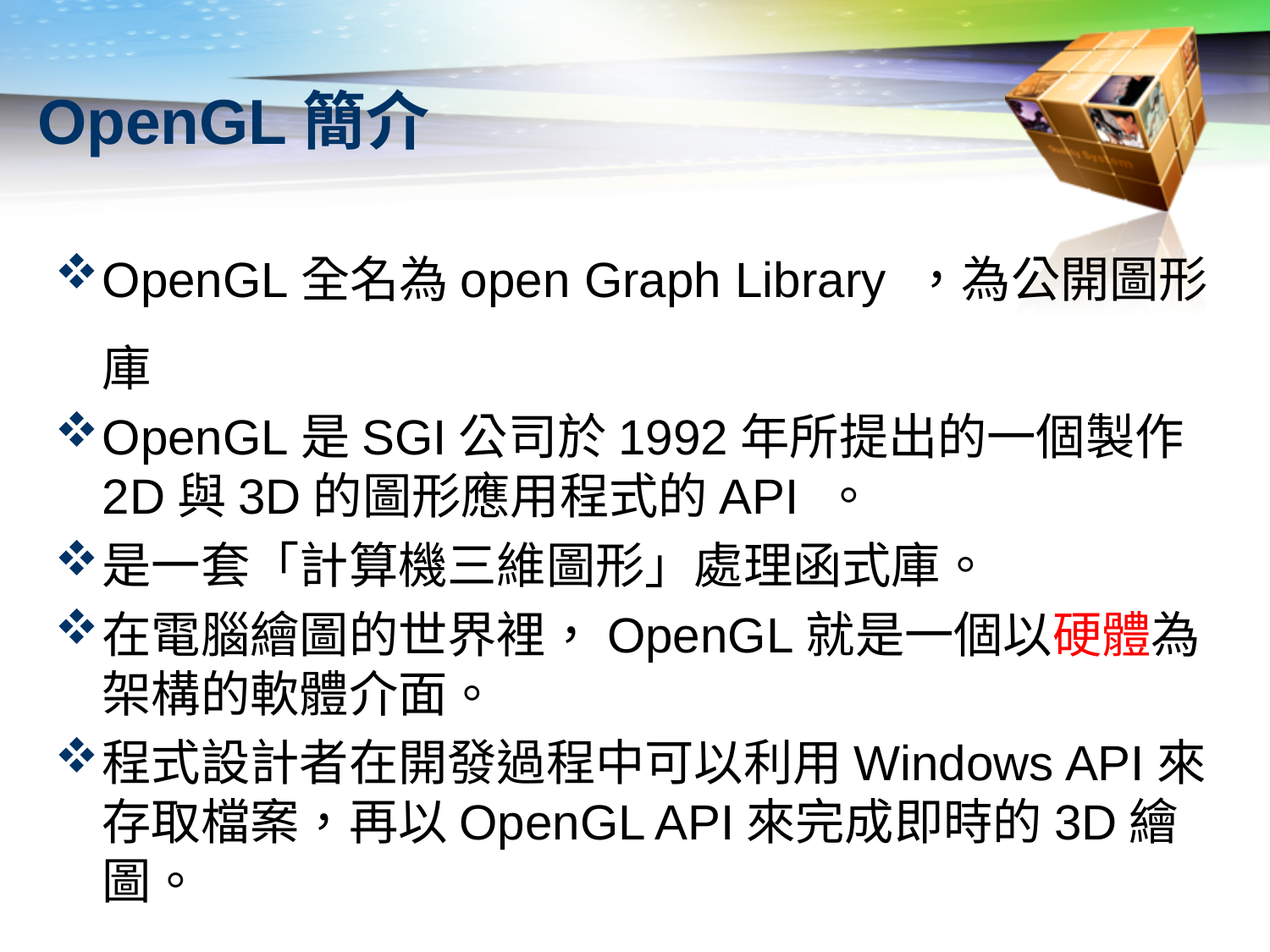

# OpenGL簡介
OpenGL全名為open Graph Library ，為公開圖形庫
OpenGL是SGI公司於1992年所提出的一個製作2D與3D的圖形應用程式的API 。
是一套「計算機三維圖形」處理函式庫。
在電腦繪圖的世界裡，OpenGL就是一個以硬體為架構的軟體介面。
程式設計者在開發過程中可以利用Windows API來存取檔案，再以OpenGL API來完成即時的3D繪圖。